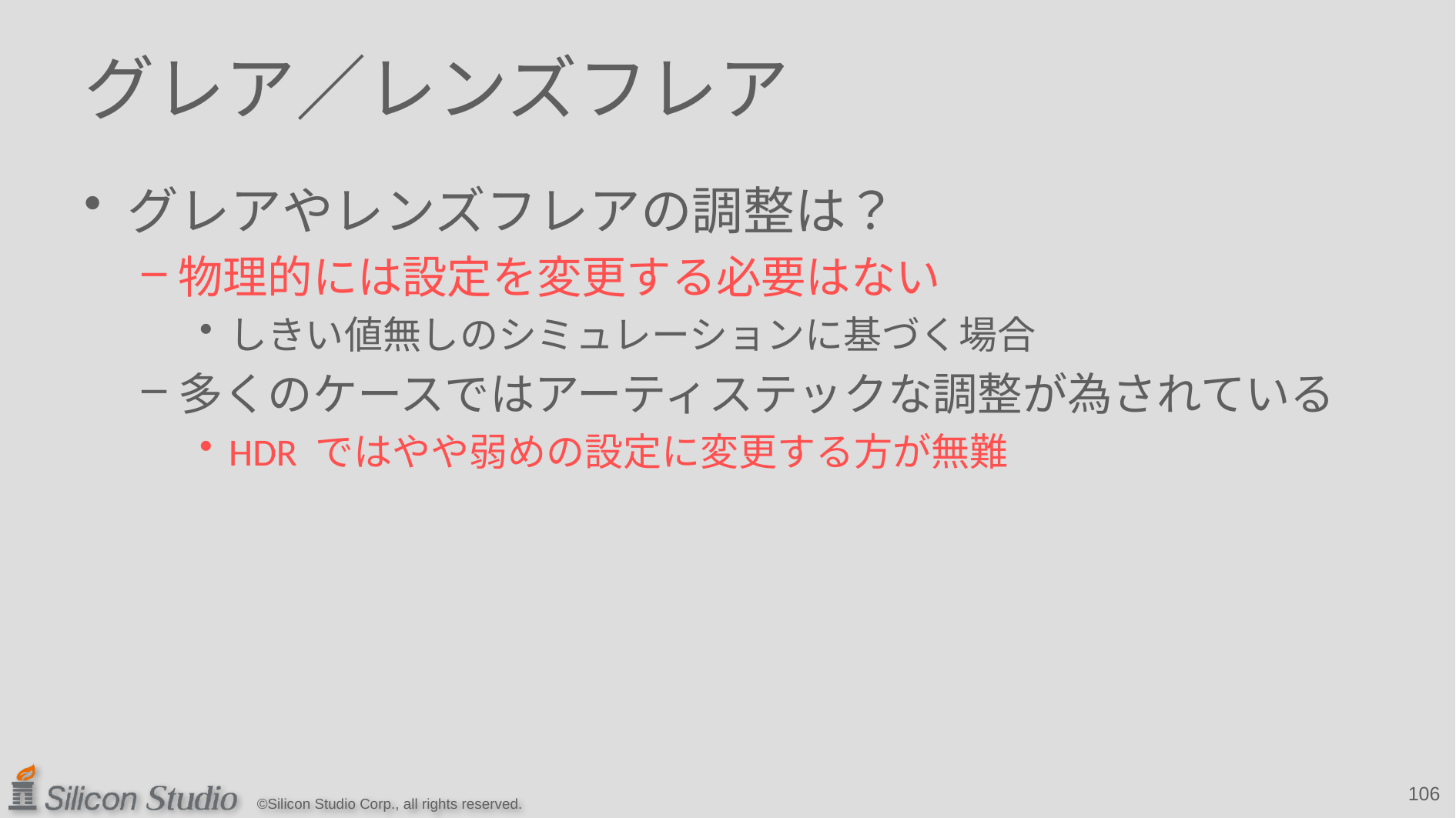

# グレア／レンズフレア
グレアやレンズフレアの調整は？
物理的には設定を変更する必要はない
しきい値無しのシミュレーションに基づく場合
多くのケースではアーティステックな調整が為されている
HDR ではやや弱めの設定に変更する方が無難
106